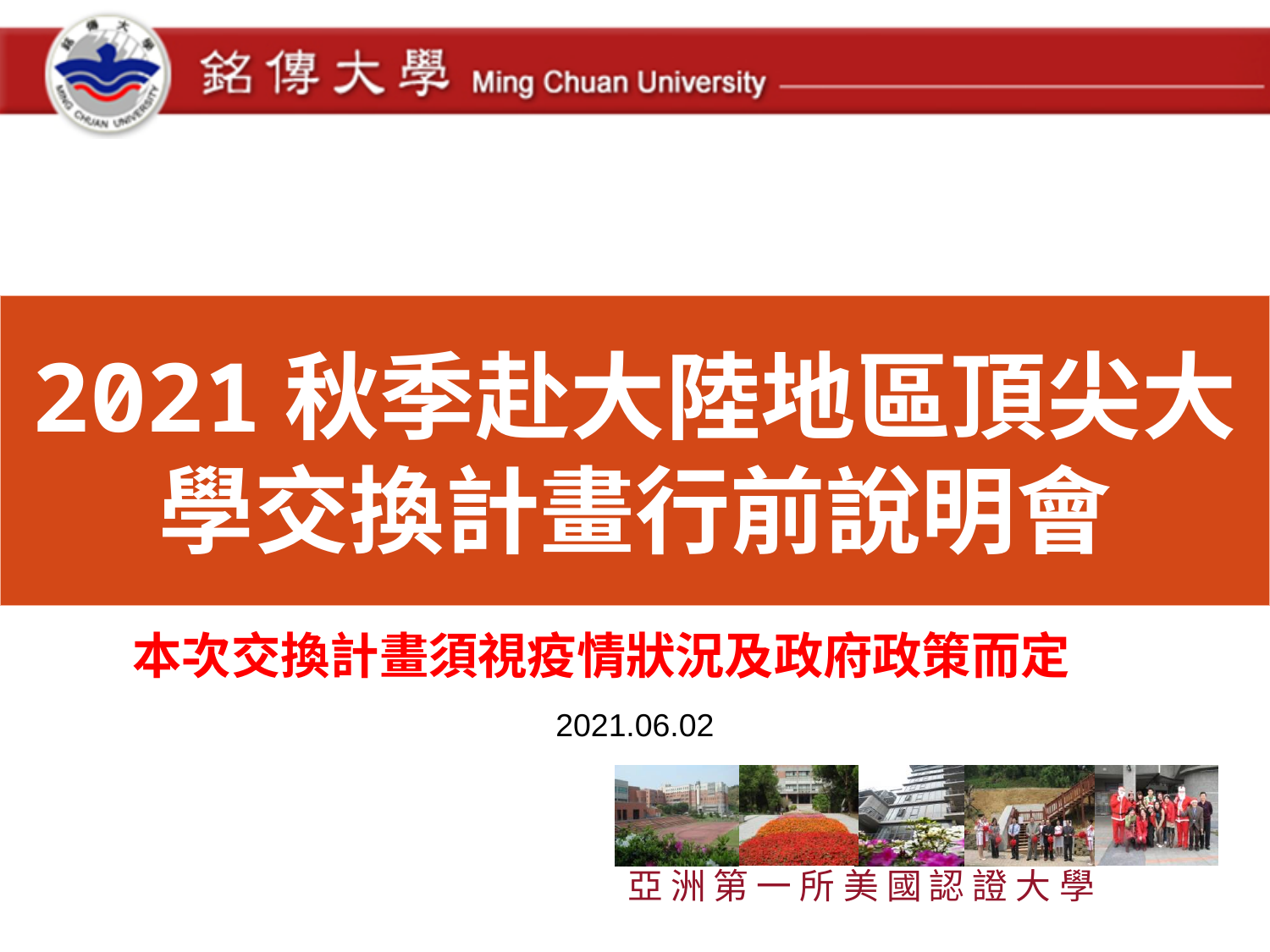

# 2021秋季赴大陸地區頂尖大學交換計畫行前說明會
本次交換計畫須視疫情狀況及政府政策而定
2021.06.02